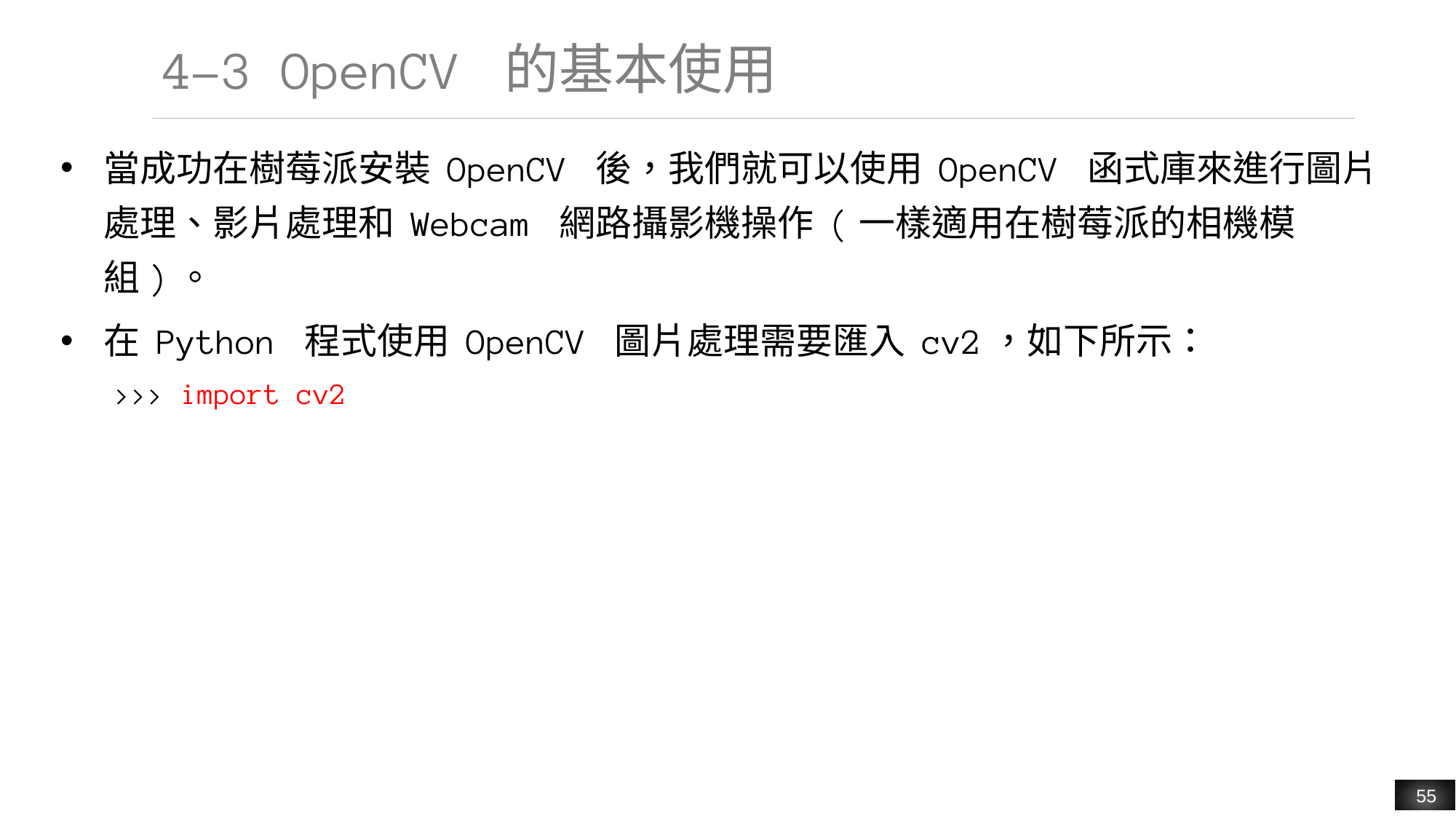

# 4-3 OpenCV 的基本使用
當成功在樹莓派安裝 OpenCV 後，我們就可以使用 OpenCV 函式庫來進行圖片處理、影片處理和 Webcam 網路攝影機操作 (一樣適用在樹莓派的相機模組)。
在 Python 程式使用 OpenCV 圖片處理需要匯入 cv2，如下所示：
>>> import cv2